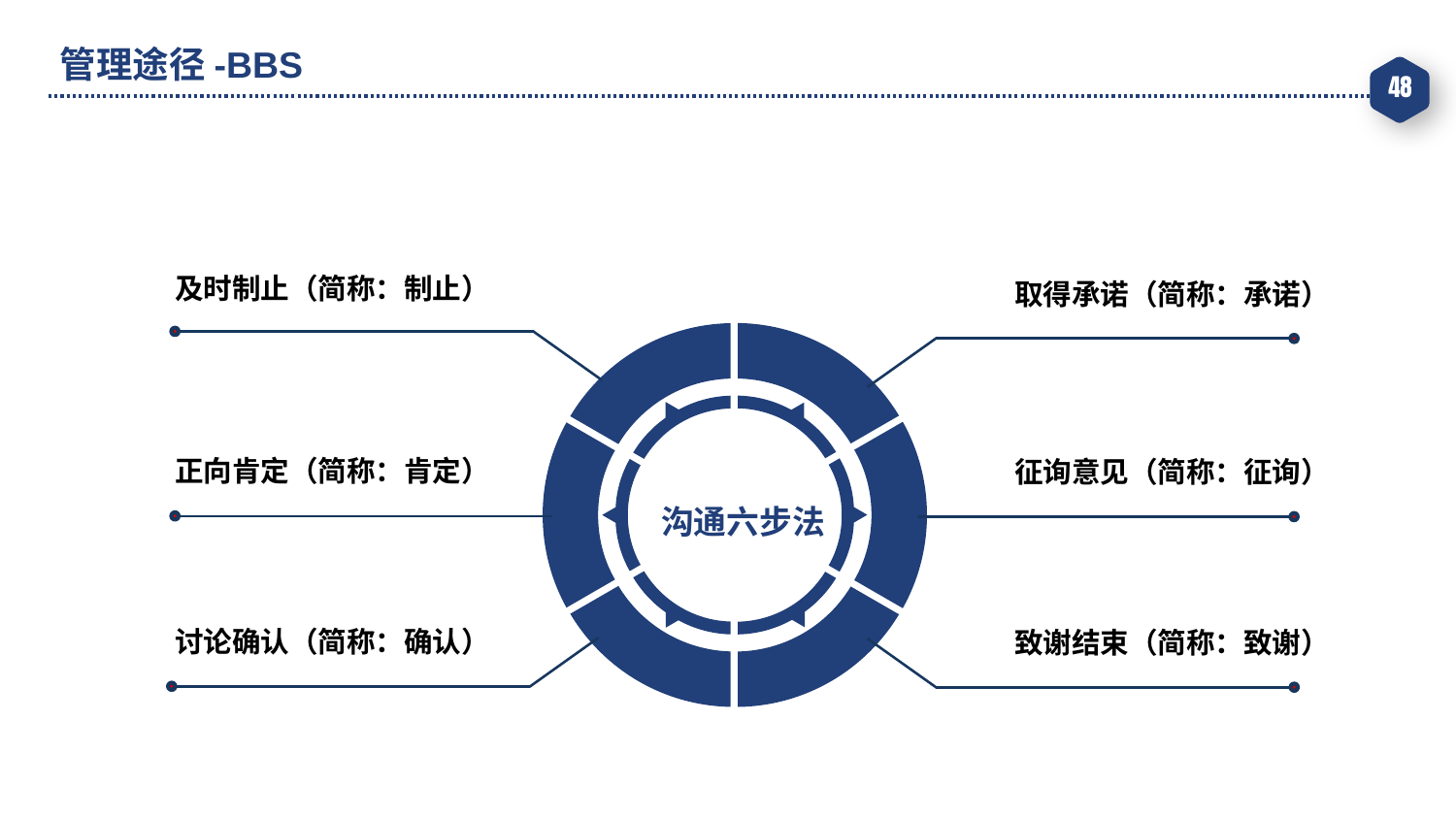

管理途径-BBS
及时制止（简称：制止）
取得承诺（简称：承诺）

正向肯定（简称：肯定）
征询意见（简称：征询）
沟通六步法

讨论确认（简称：确认）
致谢结束（简称：致谢）